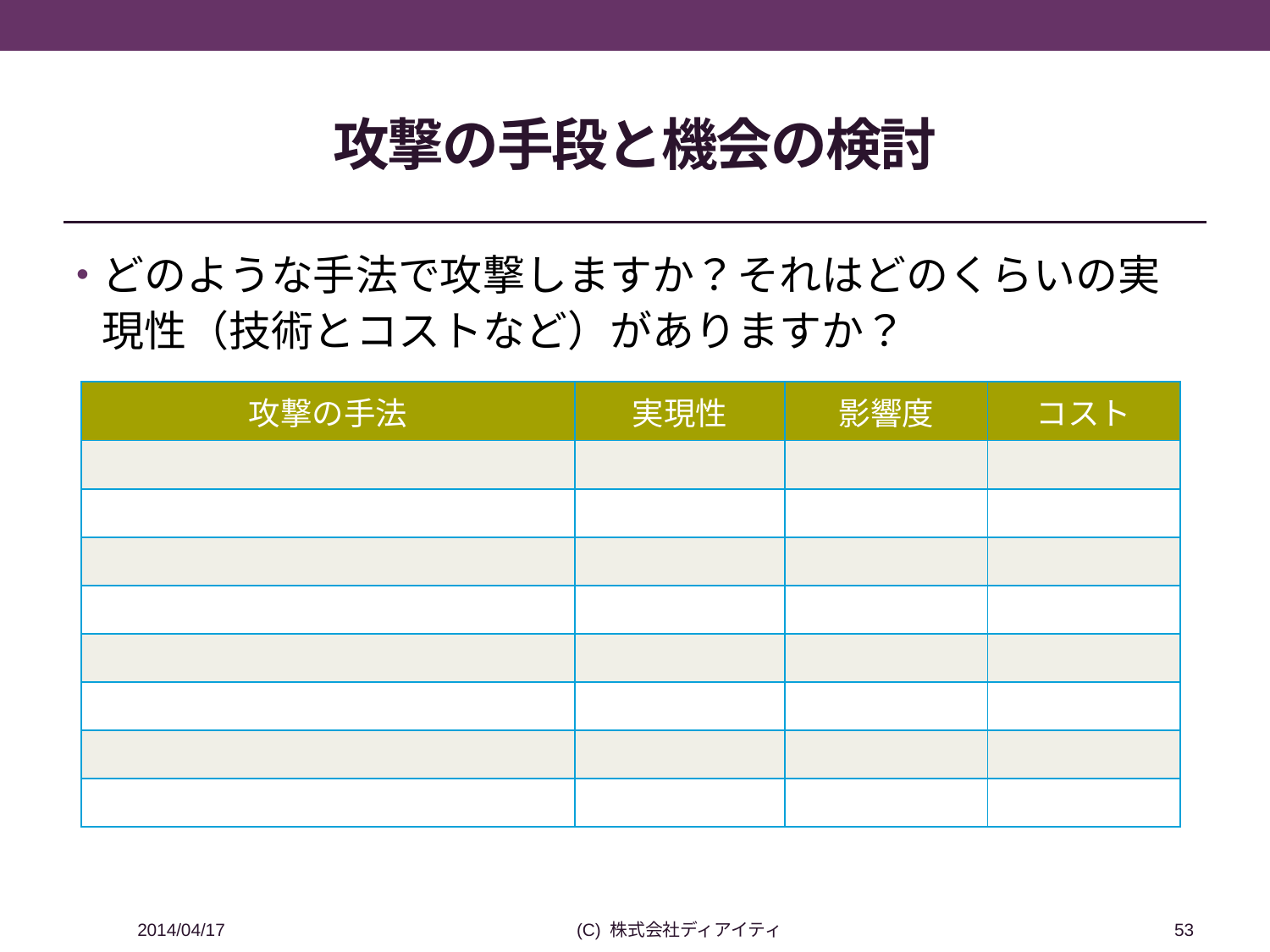

# 攻撃の手段と機会の検討
どのような手法で攻撃しますか？それはどのくらいの実現性（技術とコストなど）がありますか？
| 攻撃の手法 | 実現性 | 影響度 | コスト |
| --- | --- | --- | --- |
|  |  |  |  |
|  |  |  |  |
|  |  |  |  |
|  |  |  |  |
|  |  |  |  |
|  |  |  |  |
|  |  |  |  |
|  |  |  |  |
2014/04/17
(C) 株式会社ディアイティ
53